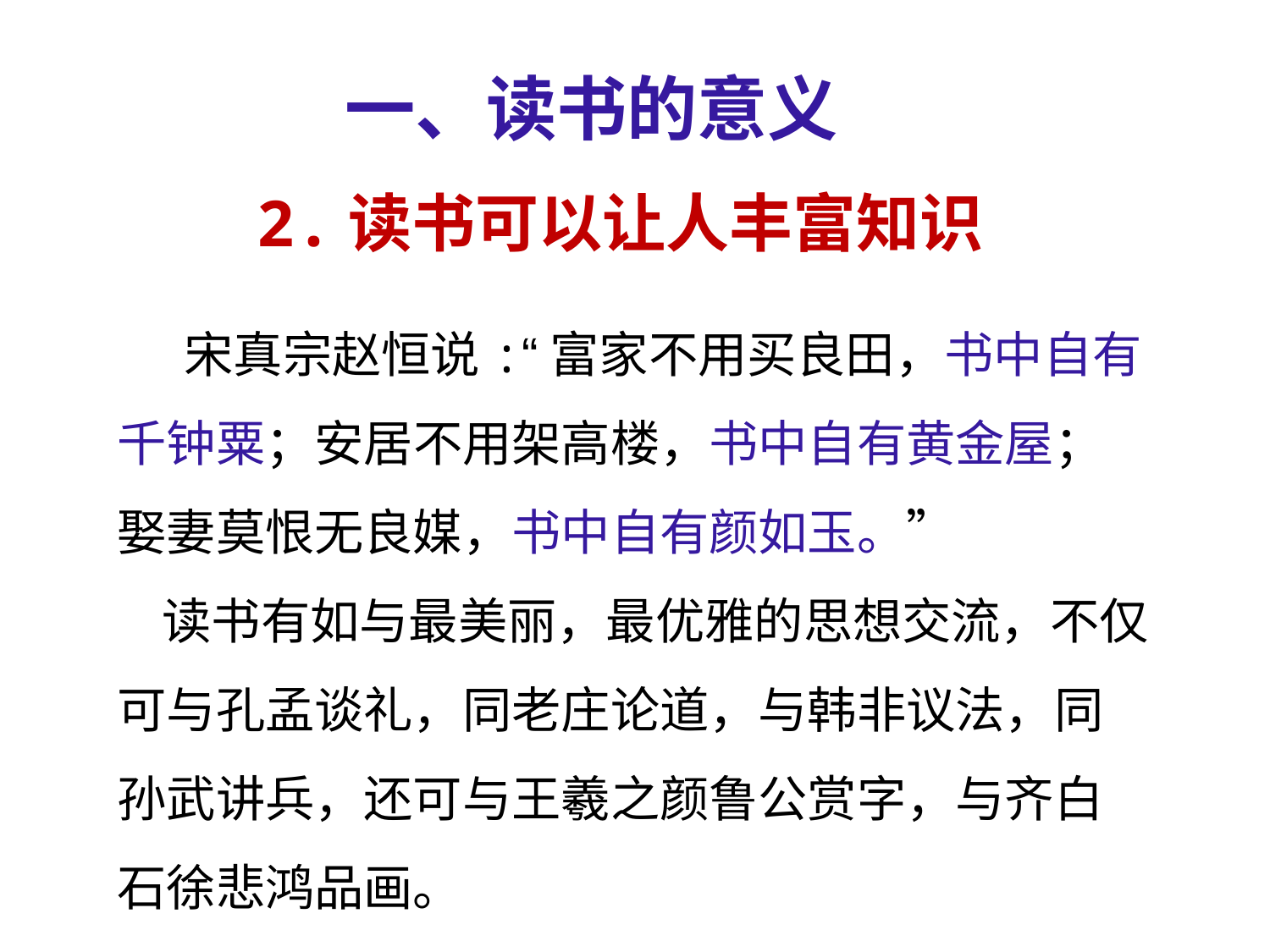

一、读书的意义
 2.读书可以让人丰富知识
     宋真宗赵恒说:“富家不用买良田，书中自有千钟粟；安居不用架高楼，书中自有黄金屋；娶妻莫恨无良媒，书中自有颜如玉。”
   读书有如与最美丽，最优雅的思想交流，不仅可与孔孟谈礼，同老庄论道，与韩非议法，同孙武讲兵，还可与王羲之颜鲁公赏字，与齐白石徐悲鸿品画。